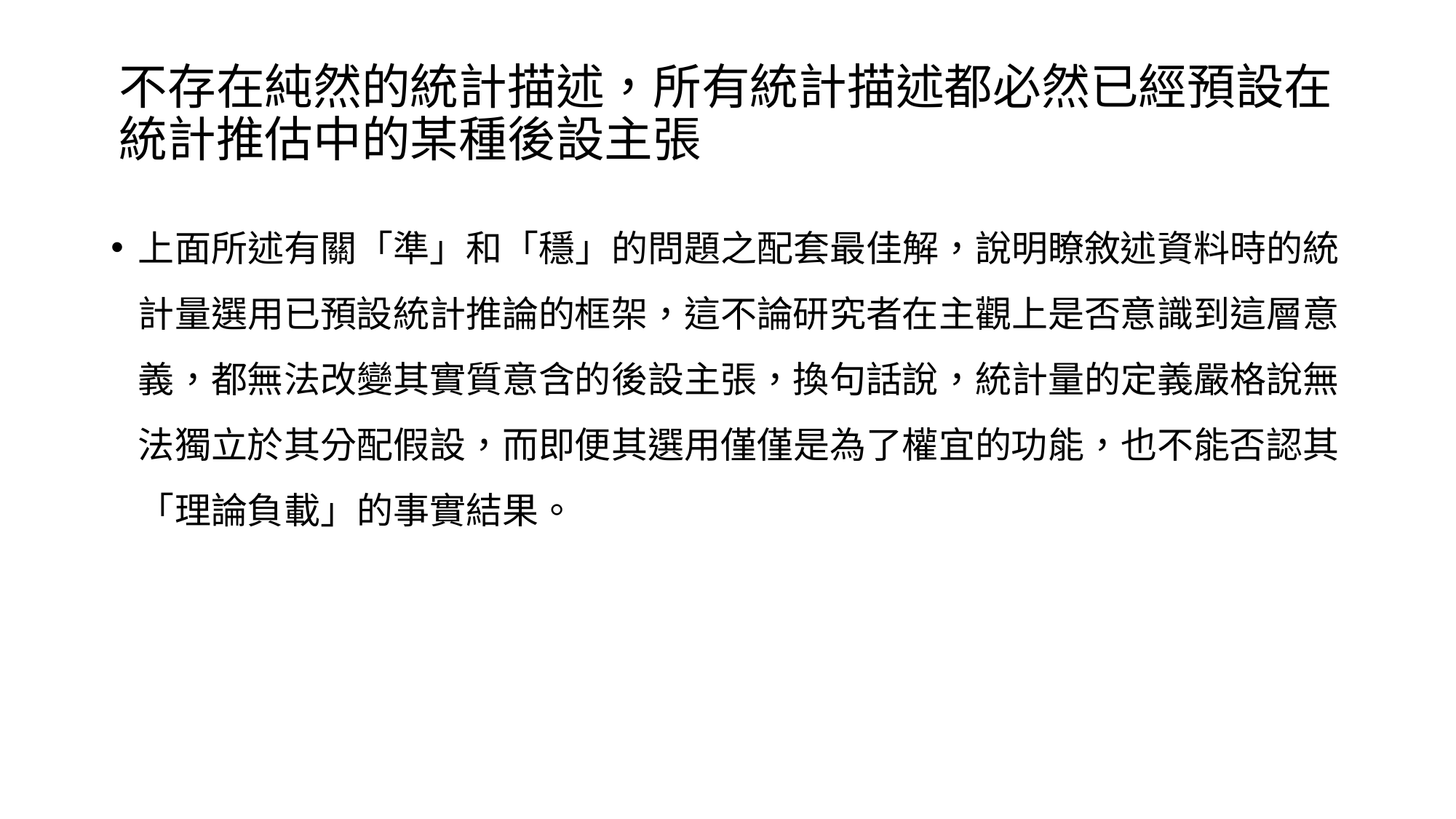

# 不存在純然的統計描述，所有統計描述都必然已經預設在統計推估中的某種後設主張
上面所述有關「準」和「穩」的問題之配套最佳解，說明瞭敘述資料時的統計量選用已預設統計推論的框架，這不論研究者在主觀上是否意識到這層意義，都無法改變其實質意含的後設主張，換句話說，統計量的定義嚴格說無法獨立於其分配假設，而即便其選用僅僅是為了權宜的功能，也不能否認其「理論負載」的事實結果。